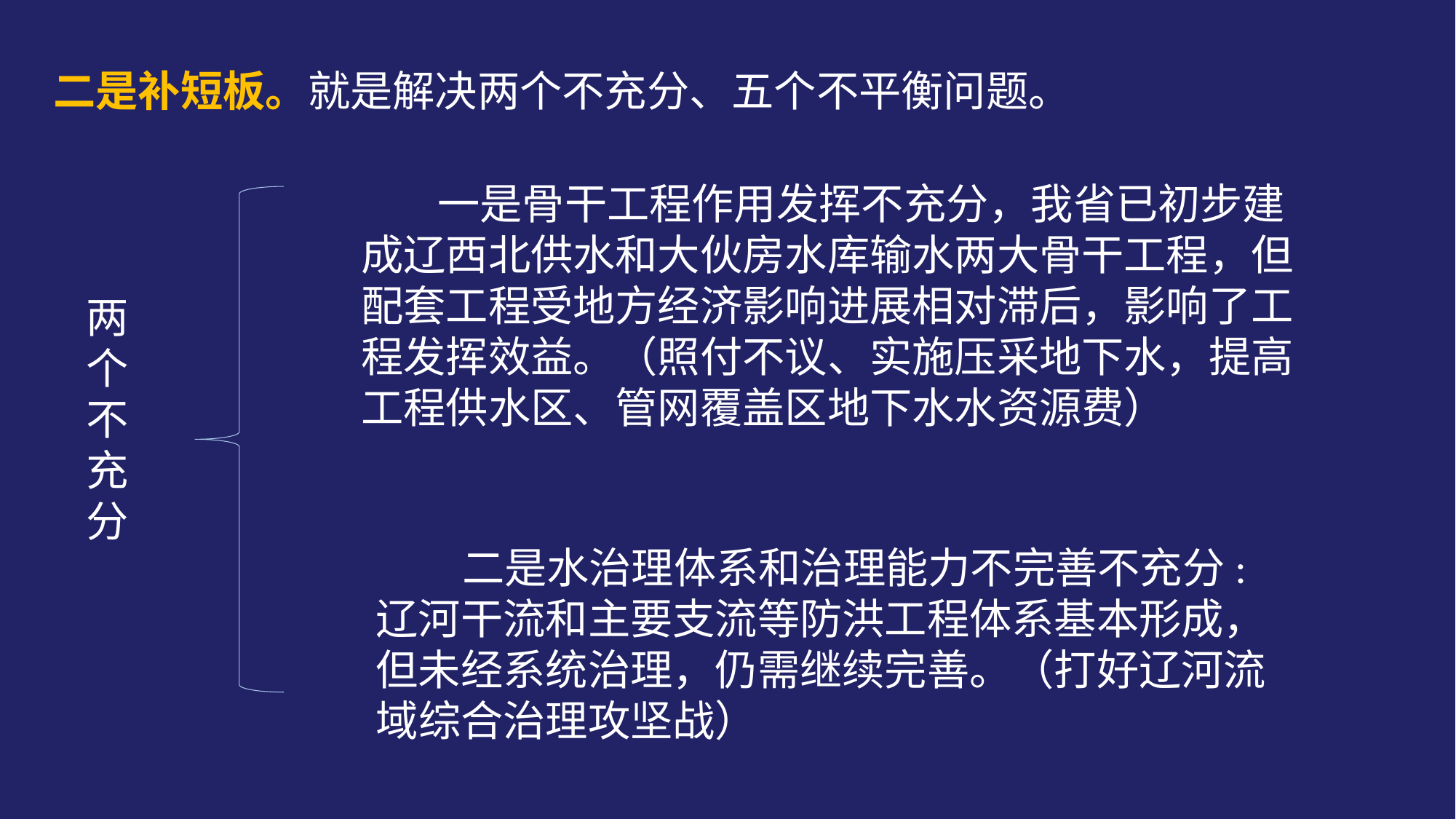

二是补短板。就是解决两个不充分、五个不平衡问题。
       一是骨干工程作用发挥不充分，我省已初步建成辽西北供水和大伙房水库输水两大骨干工程，但配套工程受地方经济影响进展相对滞后，影响了工程发挥效益。（照付不议、实施压采地下水，提高工程供水区、管网覆盖区地下水水资源费）

两个不充分
        二是水治理体系和治理能力不完善不充分:辽河干流和主要支流等防洪工程体系基本形成，但未经系统治理，仍需继续完善。（打好辽河流域综合治理攻坚战）